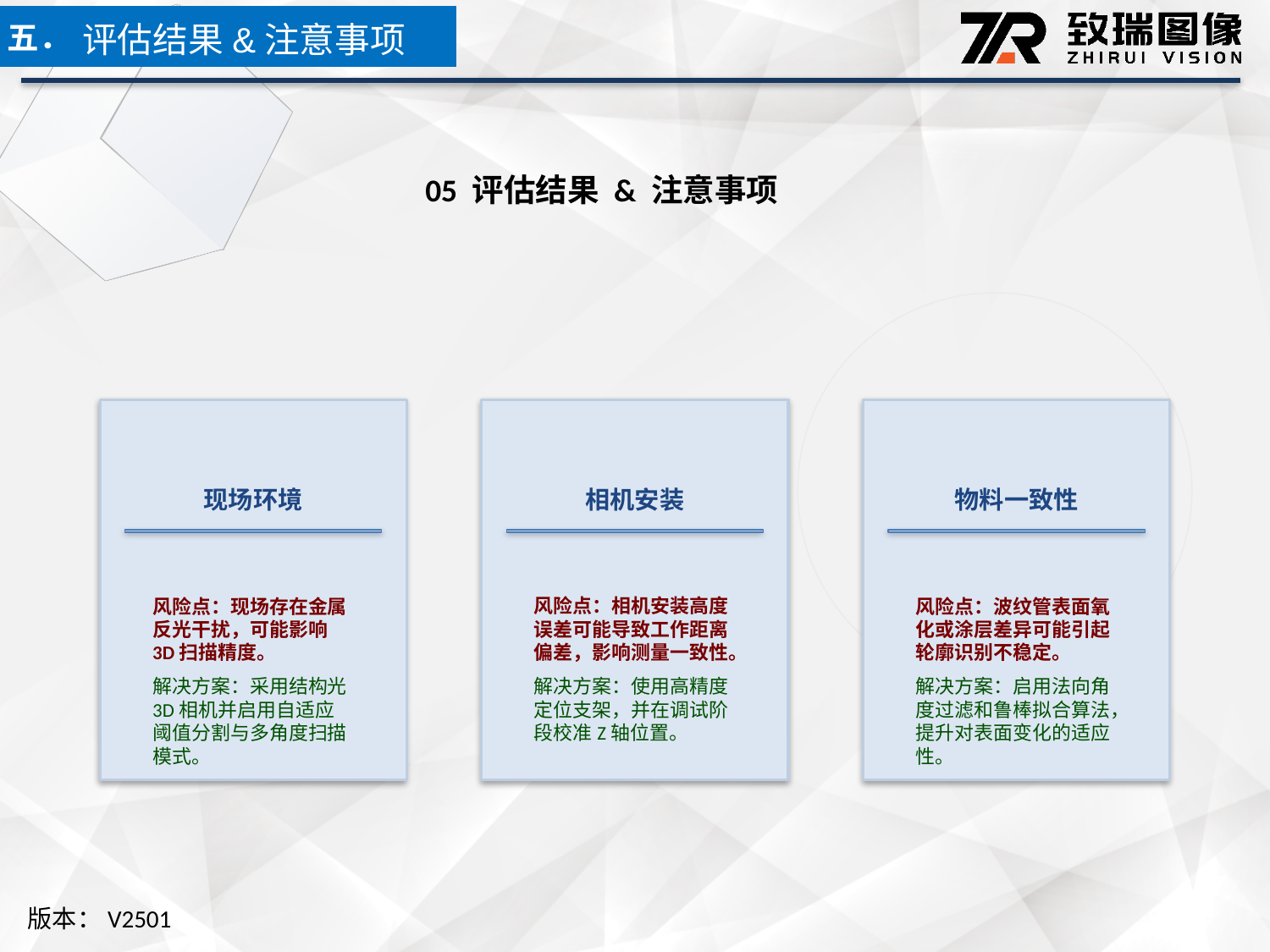

五．
评估结果&注意事项

05 评估结果 & 注意事项

现场环境

相机安装

物料一致性

风险点：现场存在金属反光干扰，可能影响3D扫描精度。
解决方案：采用结构光3D相机并启用自适应阈值分割与多角度扫描模式。

风险点：相机安装高度误差可能导致工作距离偏差，影响测量一致性。
解决方案：使用高精度定位支架，并在调试阶段校准Z轴位置。

风险点：波纹管表面氧化或涂层差异可能引起轮廓识别不稳定。
解决方案：启用法向角度过滤和鲁棒拟合算法，提升对表面变化的适应性。